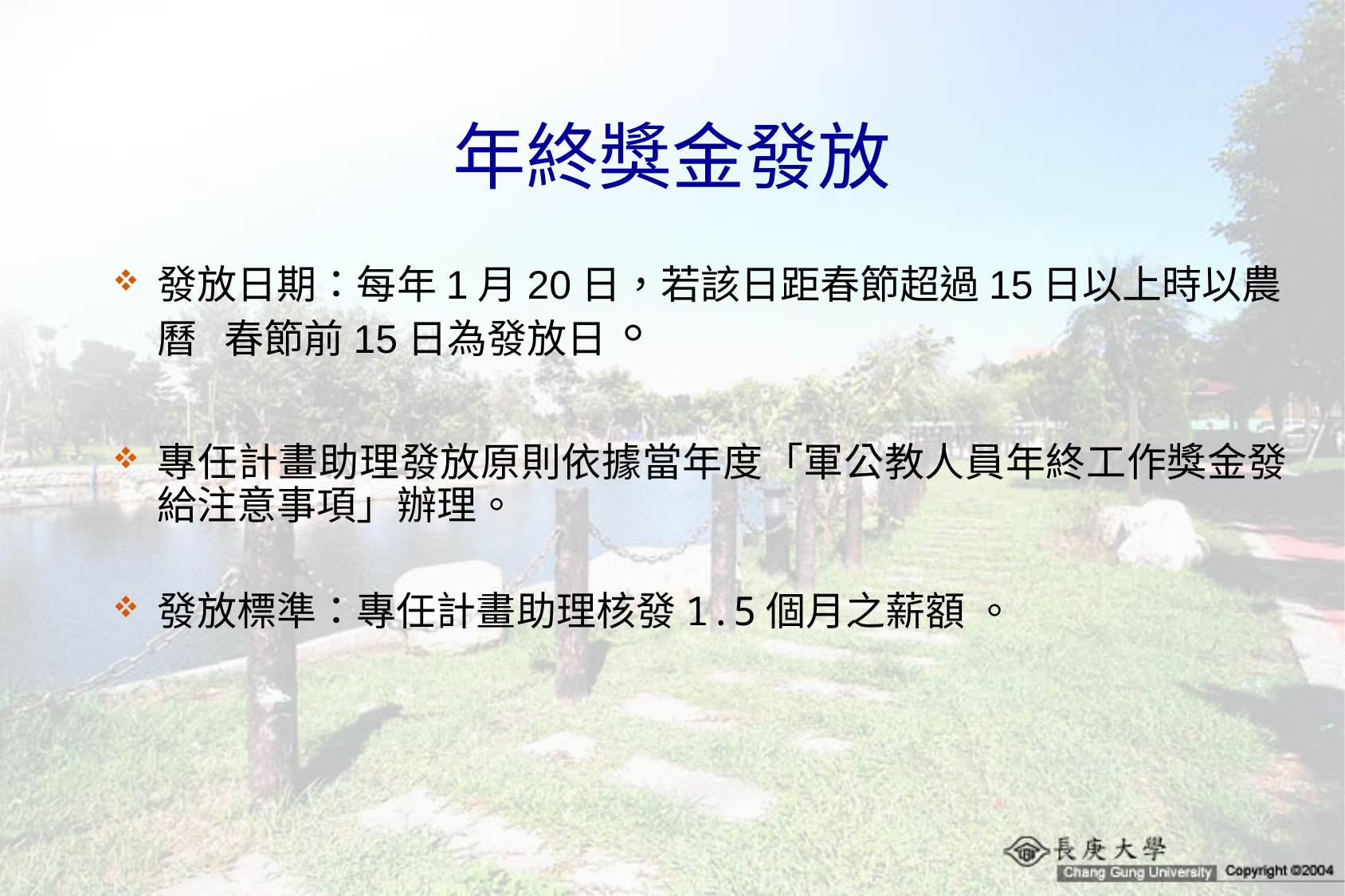

# 年終獎金發放
發放日期：每年1月20日，若該日距春節超過15日以上時以農曆   春節前15日為發放日。

專任計畫助理發放原則依據當年度「軍公教人員年終工作獎金發給注意事項」辦理。

發放標準：專任計畫助理核發1.5個月之薪額 。